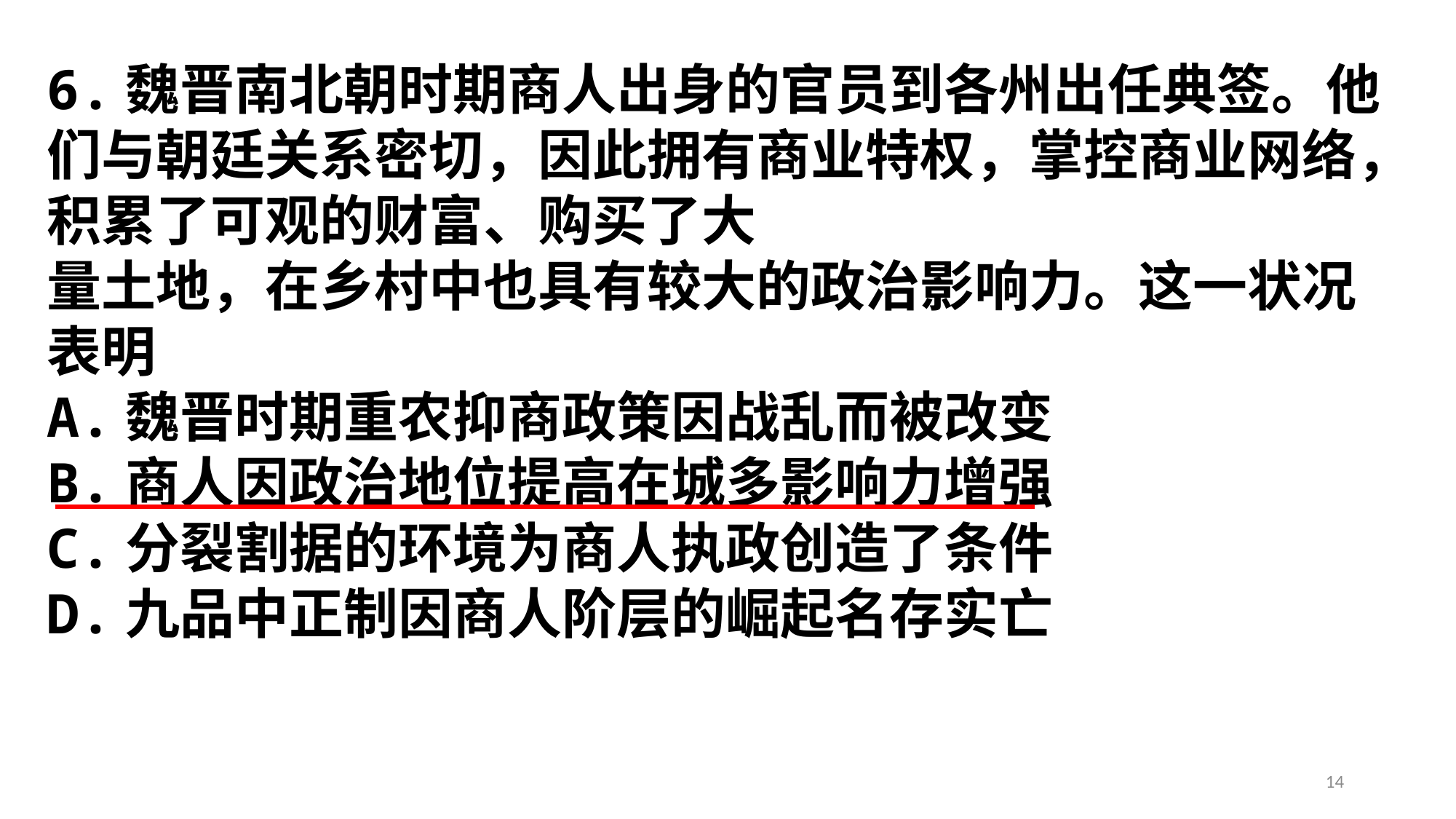

6.魏晋南北朝时期商人出身的官员到各州出任典签。他们与朝廷关系密切，因此拥有商业特权，掌控商业网络，积累了可观的财富、购买了大
量土地，在乡村中也具有较大的政治影响力。这一状况表明
A.魏晋时期重农抑商政策因战乱而被改变
B.商人因政治地位提高在城多影响力增强
C.分裂割据的环境为商人执政创造了条件
D.九品中正制因商人阶层的崛起名存实亡
14